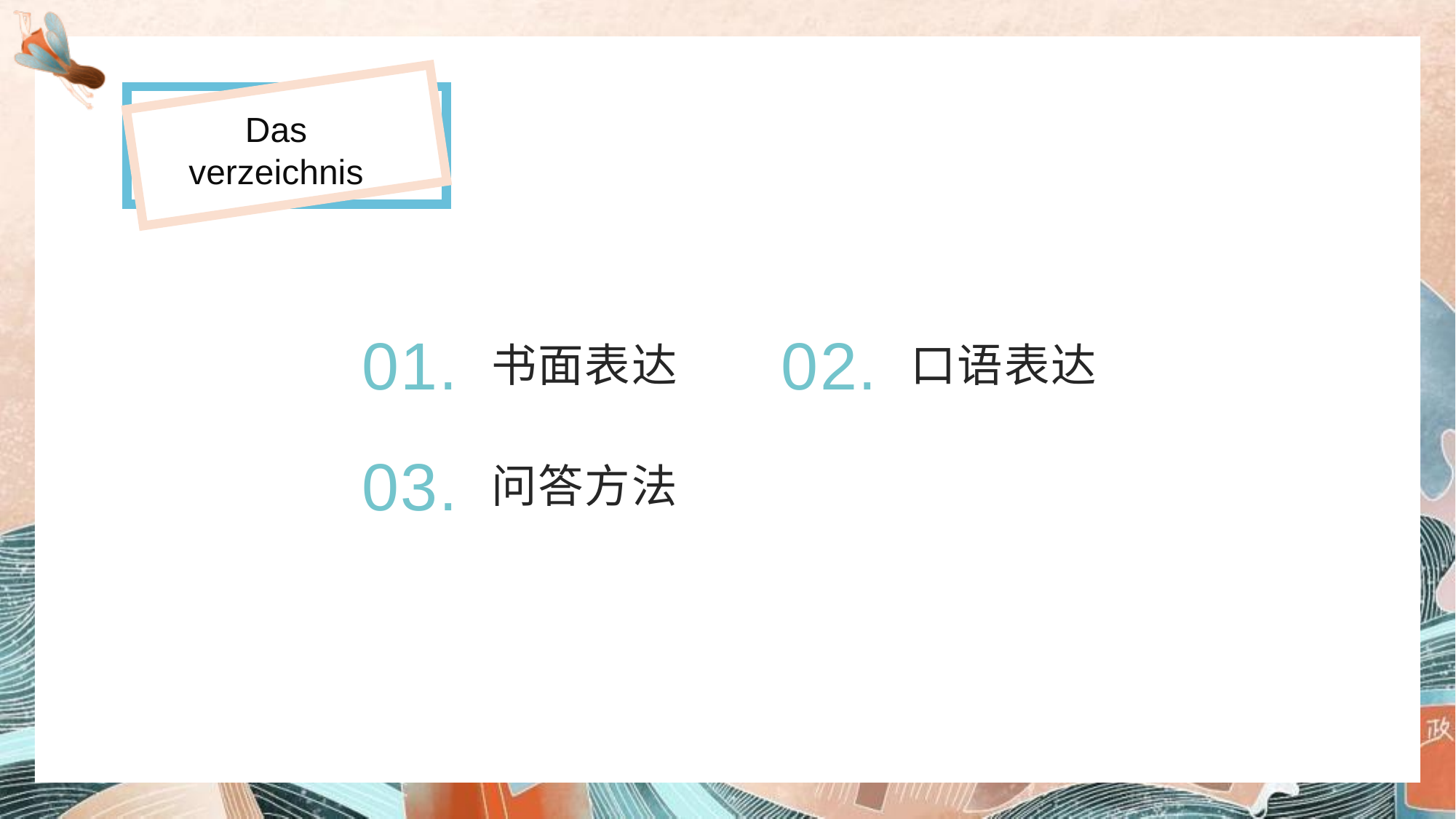

Das verzeichnis
01.
02.
书面表达
口语表达
03.
问答方法